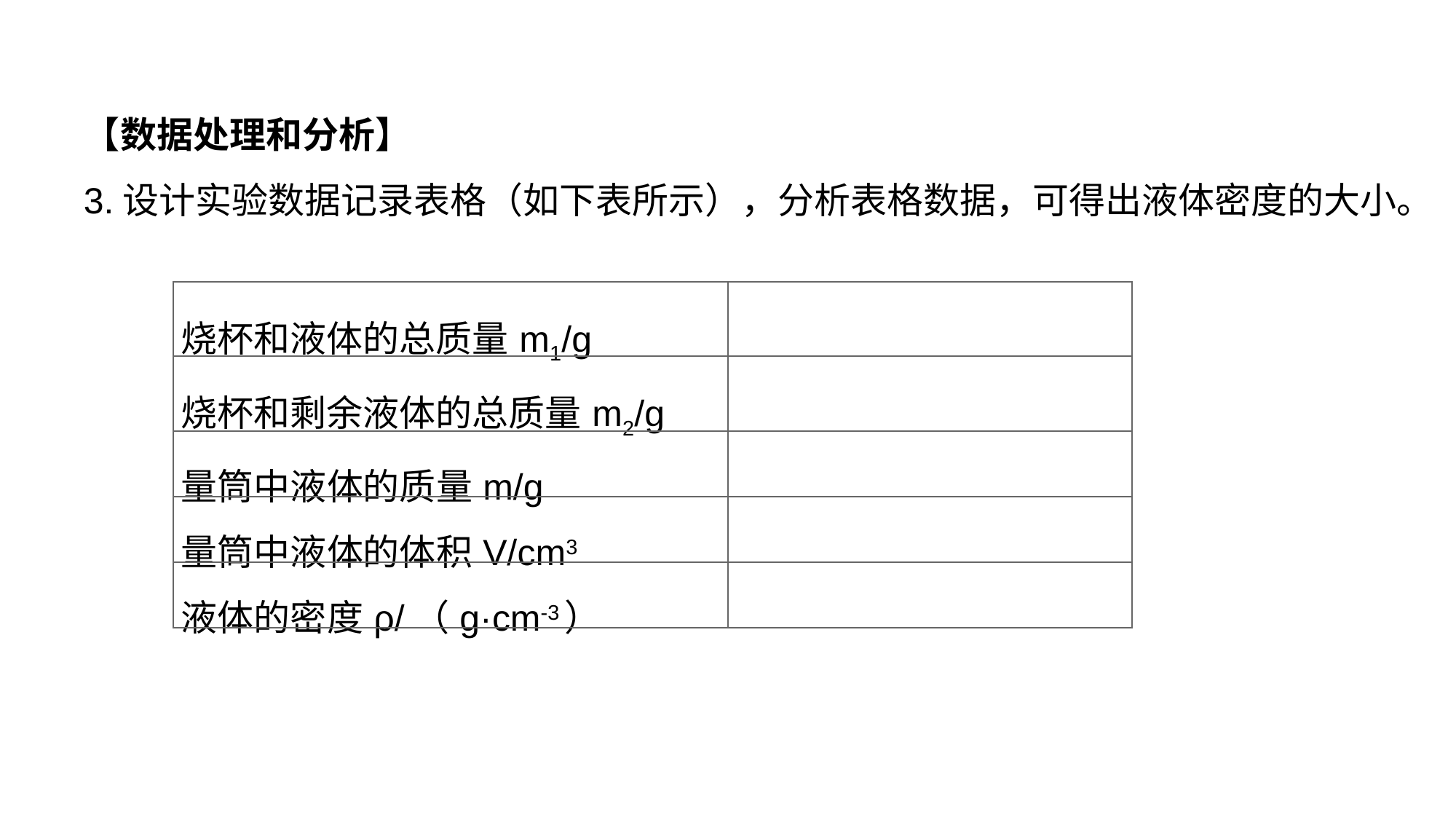

【数据处理和分析】
3.设计实验数据记录表格（如下表所示），分析表格数据，可得出液体密度的大小。
实验突破 素养提升
| 烧杯和液体的总质量m1/g |  |
| --- | --- |
| 烧杯和剩余液体的总质量m2/g |  |
| 量筒中液体的质量m/g |  |
| 量筒中液体的体积V/cm3 |  |
| 液体的密度ρ/（g·cm-3） |  |